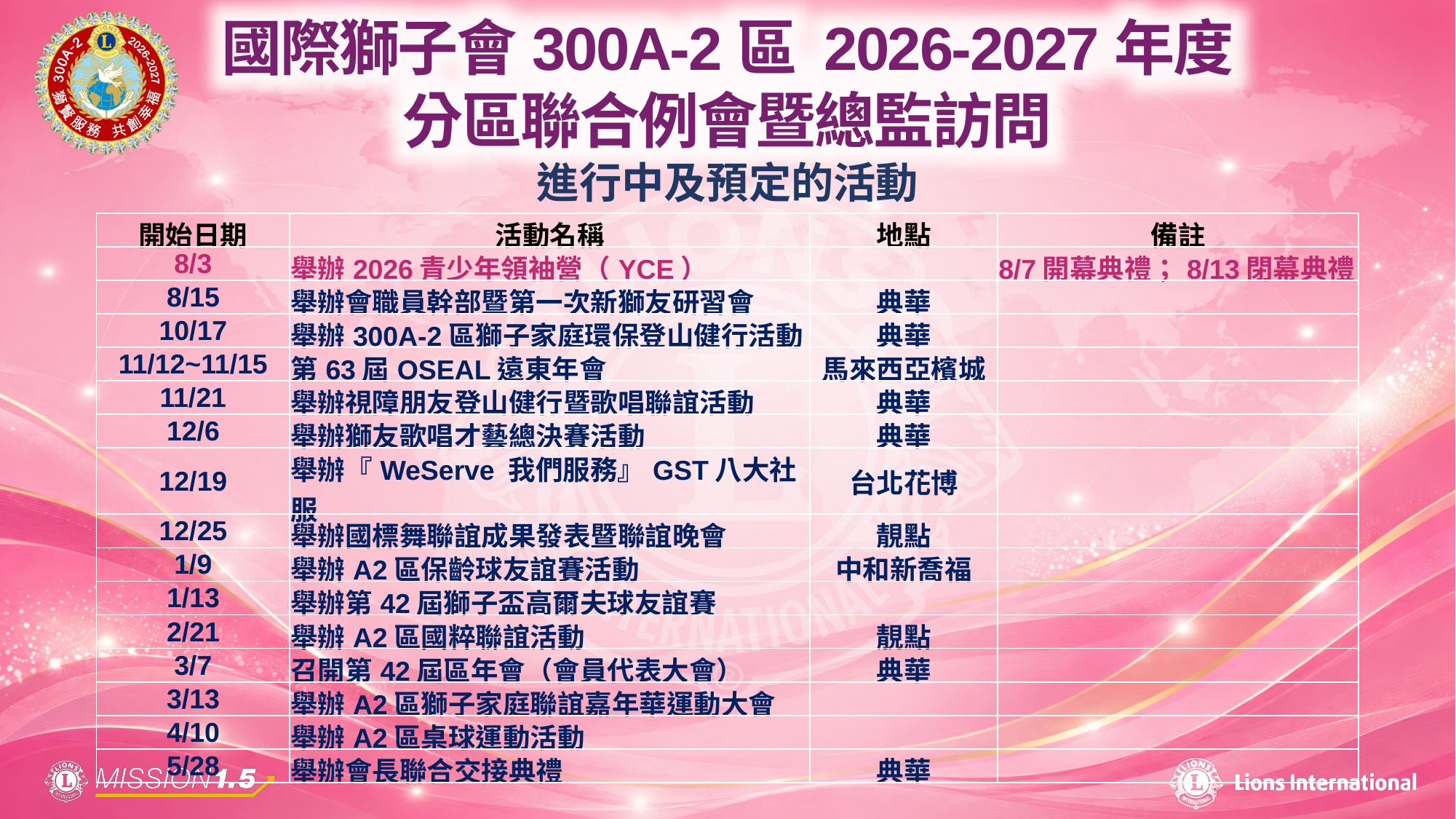

進行中及預定的活動
| 開始日期 | 活動名稱 | 地點 | 備註 |
| --- | --- | --- | --- |
| 8/3 | 舉辦2026青少年領袖營（YCE） |  | 8/7開幕典禮；8/13閉幕典禮 |
| 8/15 | 舉辦會職員幹部暨第一次新獅友研習會 | 典華 |  |
| 10/17 | 舉辦300A-2區獅子家庭環保登山健行活動 | 典華 |  |
| 11/12~11/15 | 第63屆OSEAL遠東年會 | 馬來西亞檳城 |  |
| 11/21 | 舉辦視障朋友登山健行暨歌唱聯誼活動 | 典華 |  |
| 12/6 | 舉辦獅友歌唱才藝總決賽活動 | 典華 |  |
| 12/19 | 舉辦『WeServe 我們服務』GST八大社服 | 台北花博 |  |
| 12/25 | 舉辦國標舞聯誼成果發表暨聯誼晚會 | 靚點 |  |
| 1/9 | 舉辦A2區保齡球友誼賽活動 | 中和新喬福 |  |
| 1/13 | 舉辦第42屆獅子盃高爾夫球友誼賽 |  |  |
| 2/21 | 舉辦A2區國粹聯誼活動 | 靚點 |  |
| 3/7 | 召開第42屆區年會（會員代表大會） | 典華 |  |
| 3/13 | 舉辦A2區獅子家庭聯誼嘉年華運動大會 |  |  |
| 4/10 | 舉辦A2區桌球運動活動 |  |  |
| 5/28 | 舉辦會長聯合交接典禮 | 典華 |  |